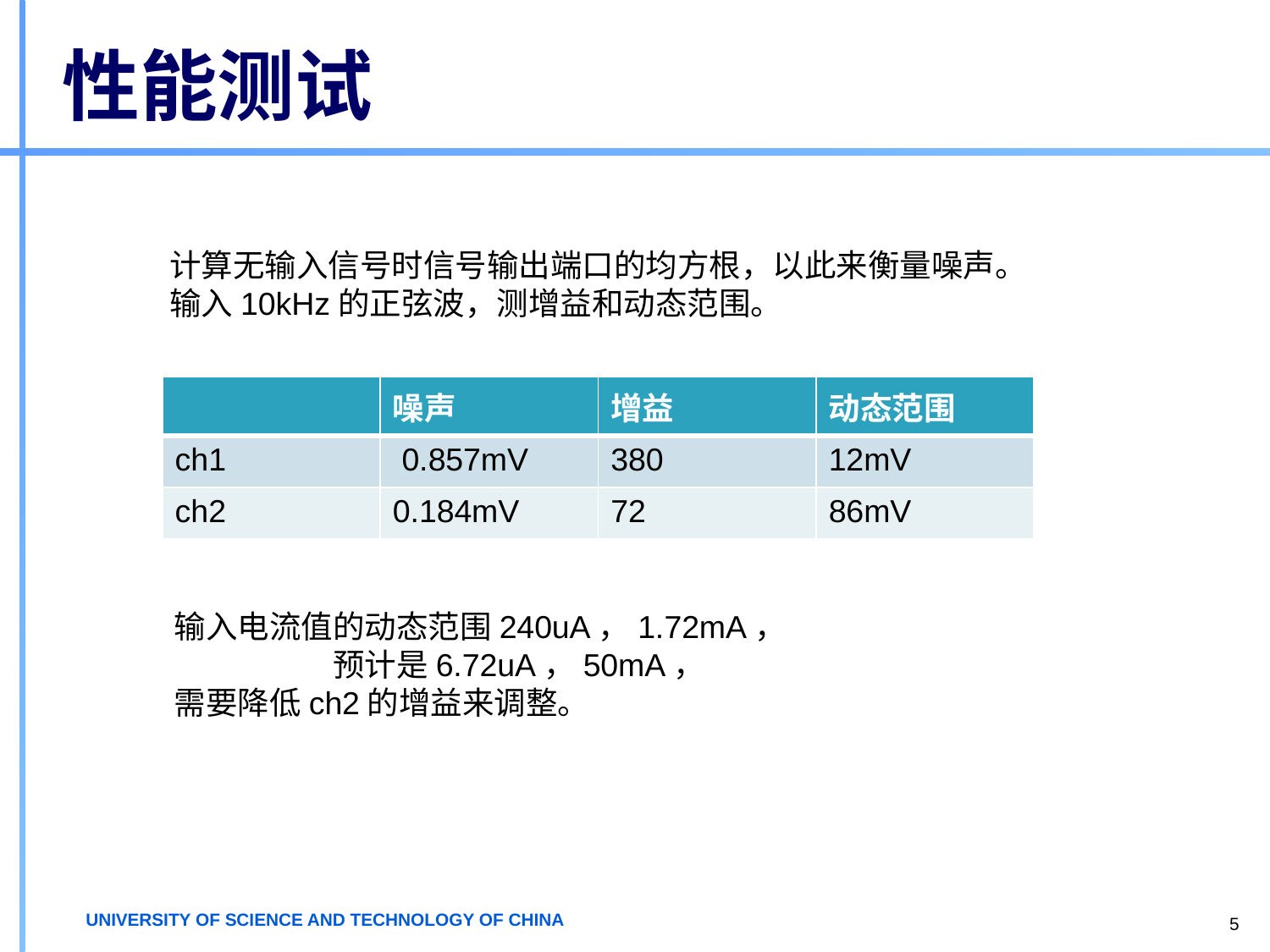

# 性能测试
计算无输入信号时信号输出端口的均方根，以此来衡量噪声。
输入10kHz的正弦波，测增益和动态范围。
|  | 噪声 | 增益 | 动态范围 |
| --- | --- | --- | --- |
| ch1 | 0.857mV | 380 | 12mV |
| ch2 | 0.184mV | 72 | 86mV |
输入电流值的动态范围240uA，1.72mA，
                     预计是6.72uA，50mA，
需要降低ch2的增益来调整。
5